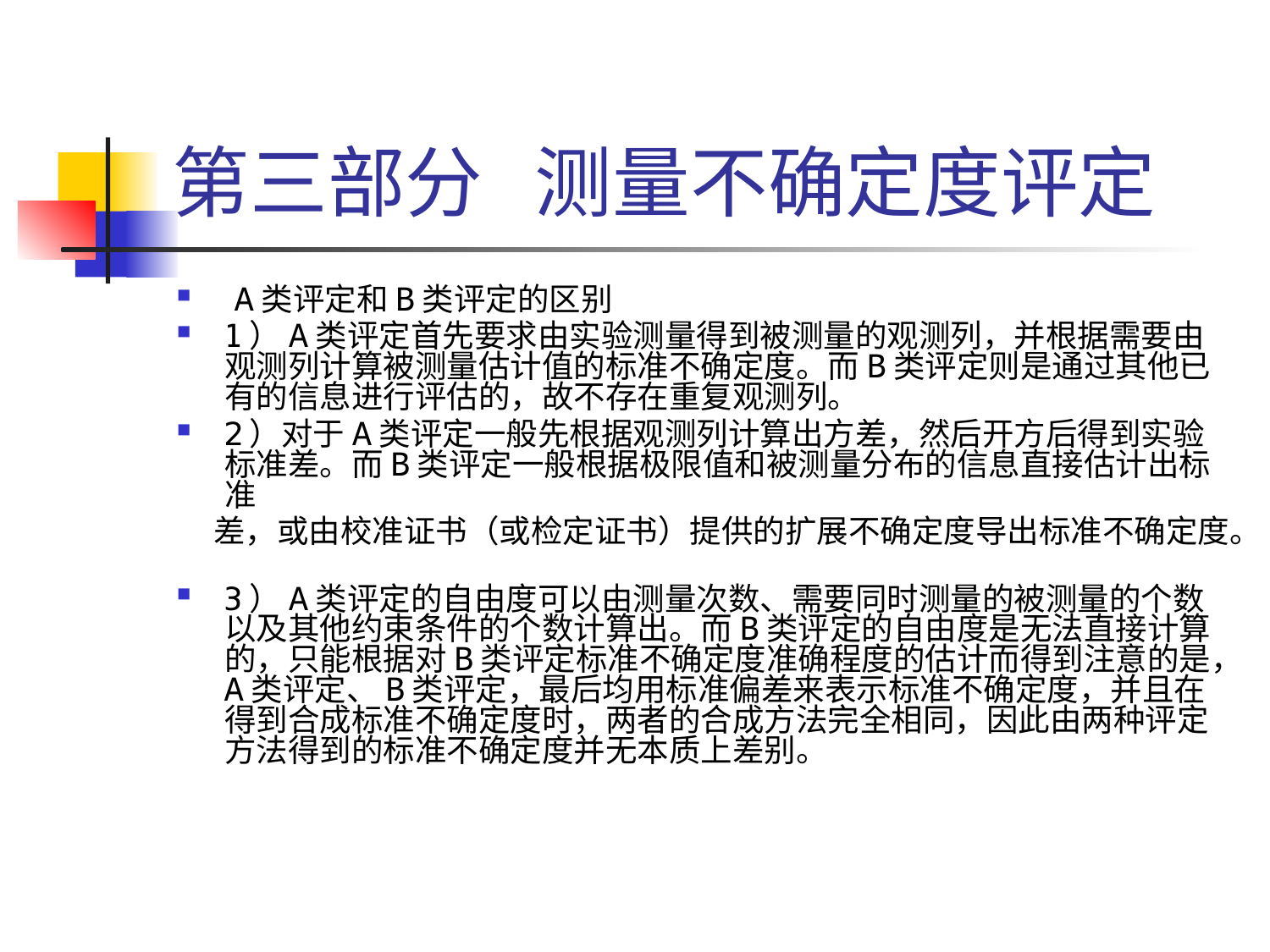

# 第三部分   测量不确定度评定
 A类评定和B类评定的区别
1）A类评定首先要求由实验测量得到被测量的观测列，并根据需要由观测列计算被测量估计值的标准不确定度。而B类评定则是通过其他已有的信息进行评估的，故不存在重复观测列。
2）对于A类评定一般先根据观测列计算出方差，然后开方后得到实验标准差。而B类评定一般根据极限值和被测量分布的信息直接估计出标准
    差，或由校准证书（或检定证书）提供的扩展不确定度导出标准不确定度。
3）A类评定的自由度可以由测量次数、需要同时测量的被测量的个数以及其他约束条件的个数计算出。而B类评定的自由度是无法直接计算的，只能根据对B类评定标准不确定度准确程度的估计而得到注意的是，A类评定、B类评定，最后均用标准偏差来表示标准不确定度，并且在得到合成标准不确定度时，两者的合成方法完全相同，因此由两种评定方法得到的标准不确定度并无本质上差别。